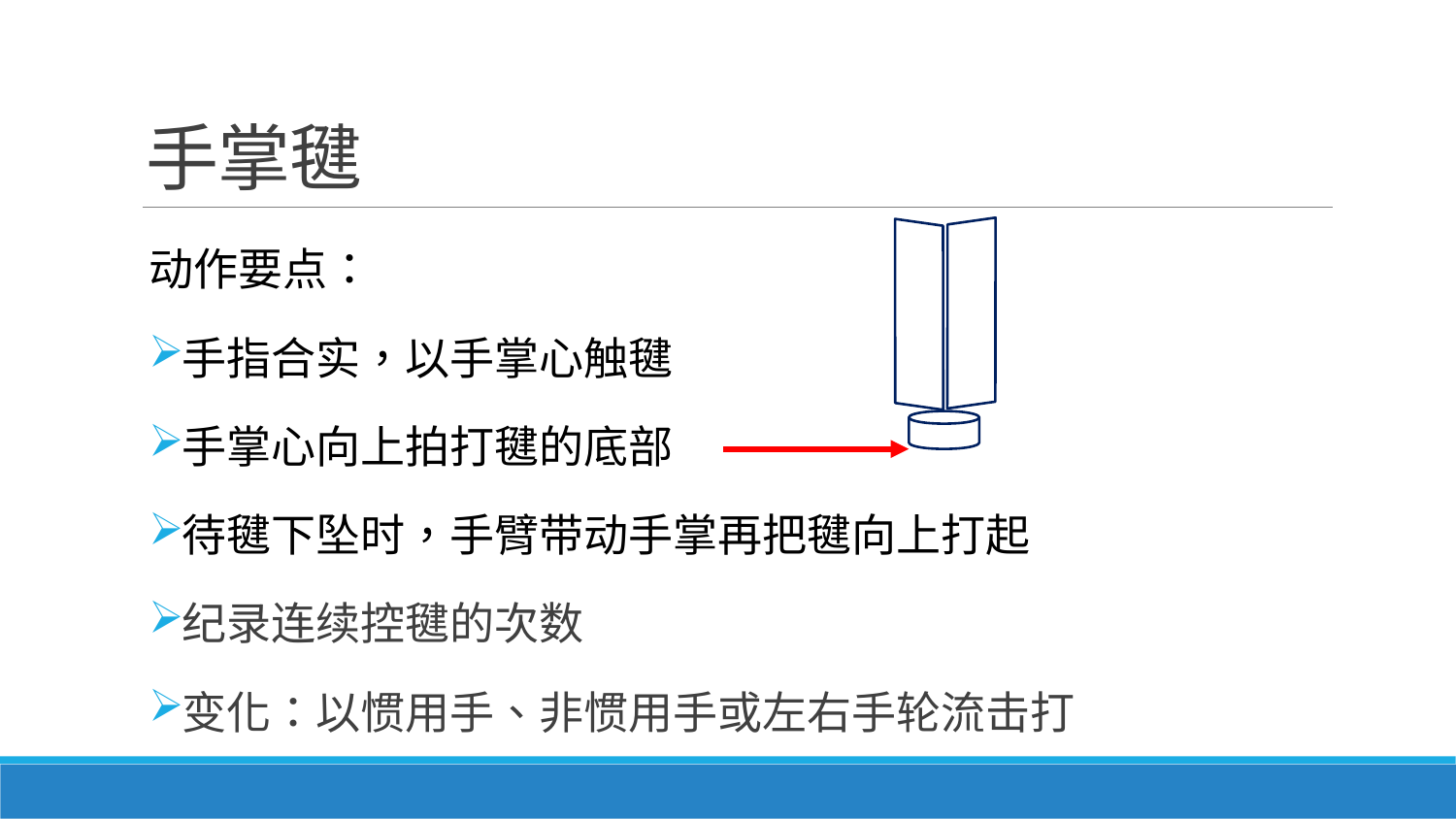

# 手掌毽
动作要点：
手指合实，以手掌心触毽
手掌心向上拍打毽的底部
待毽下坠时，手臂带动手掌再把毽向上打起
纪录连续控毽的次数
变化：以惯用手、非惯用手或左右手轮流击打